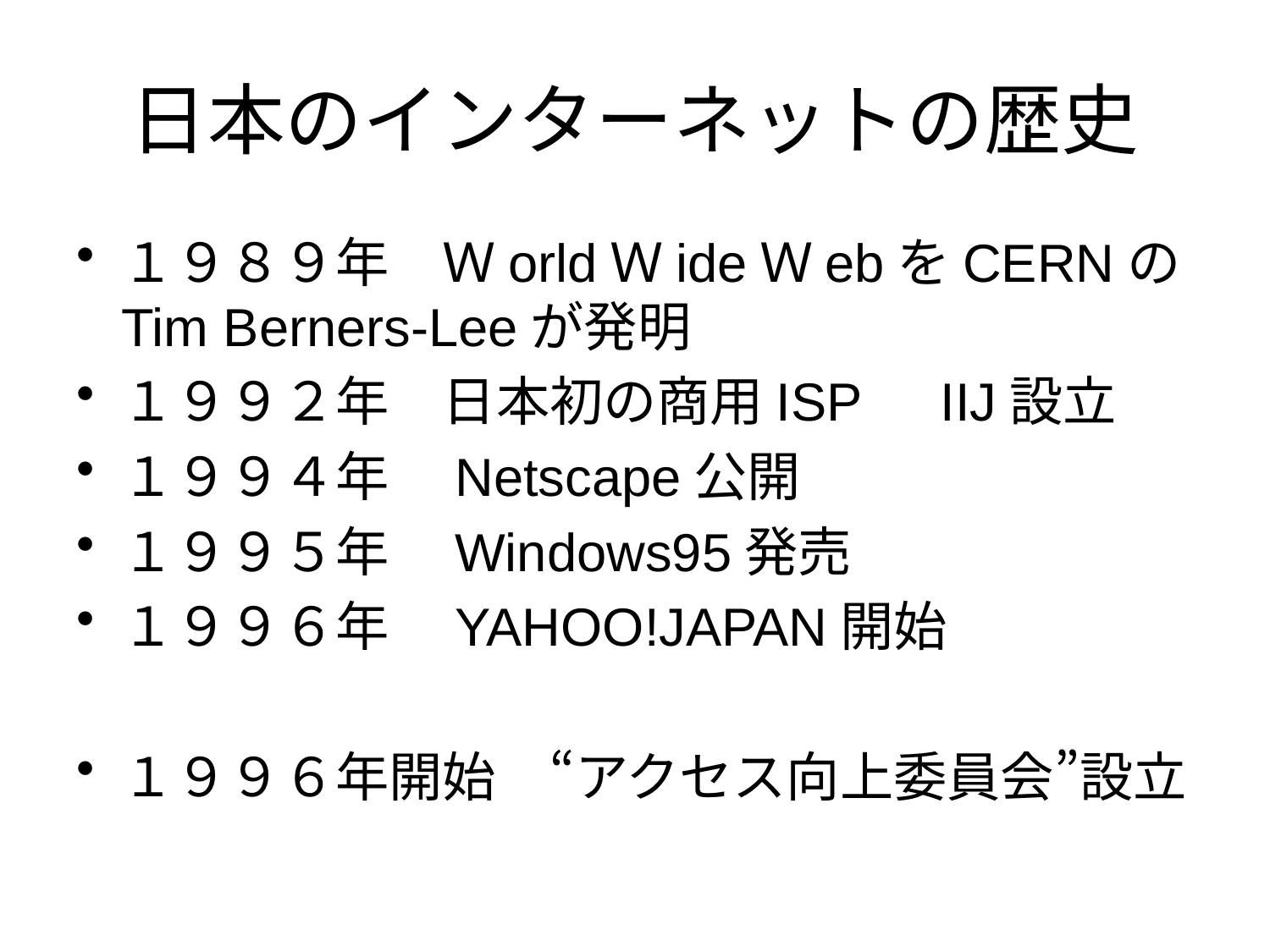

# 日本のインターネットの歴史
１９８９年　ＷorldＷideＷebをCERNのTim Berners-Leeが発明
１９９２年　日本初の商用ISP　IIJ設立
１９９４年　Netscape公開
１９９５年　Windows95発売
１９９６年　YAHOO!JAPAN開始

１９９６年開始　“アクセス向上委員会”設立